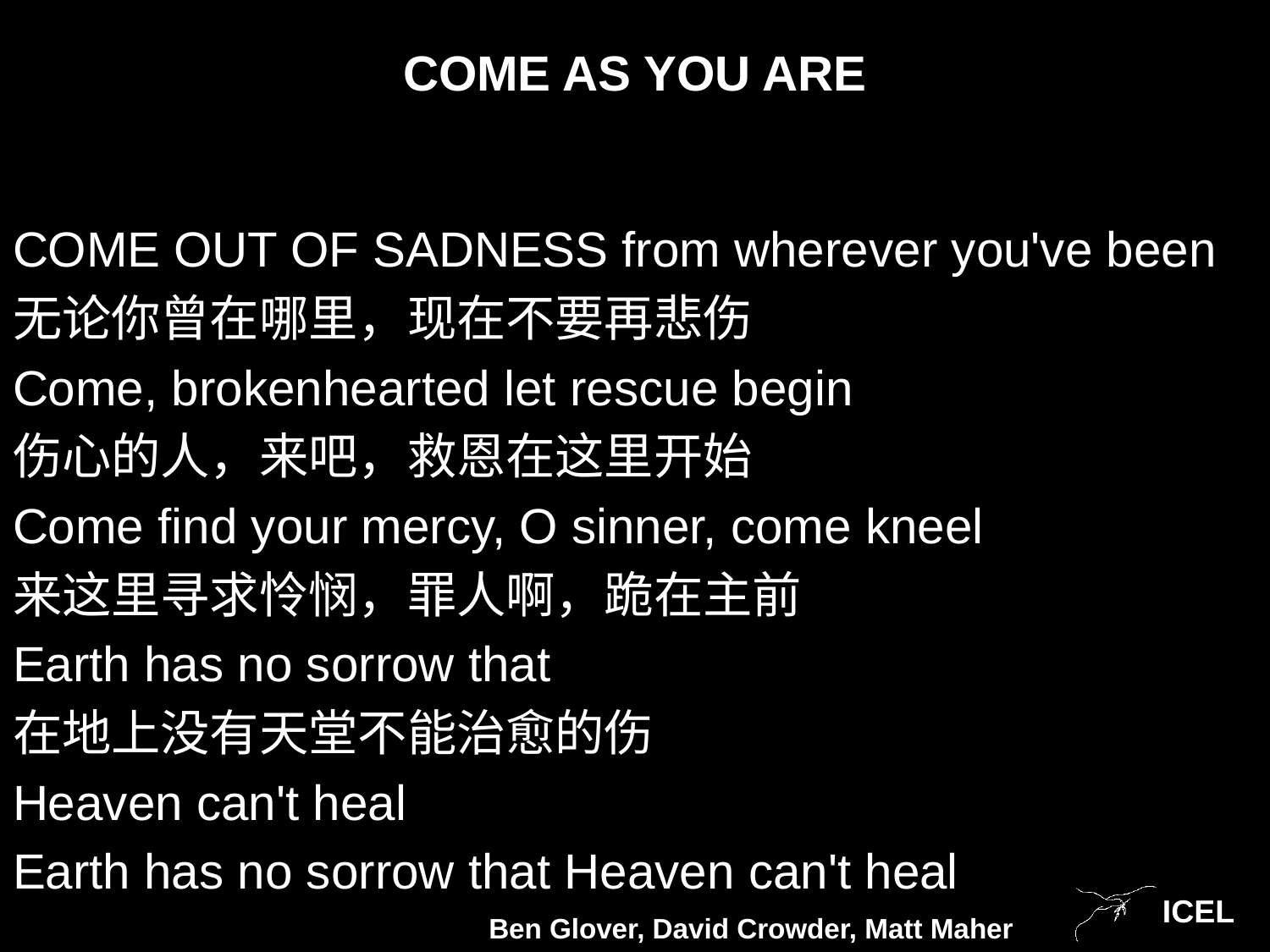

# COME AS YOU ARE
COME OUT OF SADNESS from wherever you've been
无论你曾在哪里，现在不要再悲伤
Come, brokenhearted let rescue begin
伤心的人，来吧，救恩在这里开始
Come find your mercy, O sinner, come kneel
来这里寻求怜悯，罪人啊，跪在主前
Earth has no sorrow that
在地上没有天堂不能治愈的伤
Heaven can't heal
Earth has no sorrow that Heaven can't heal

Ben Glover, David Crowder, Matt Maher